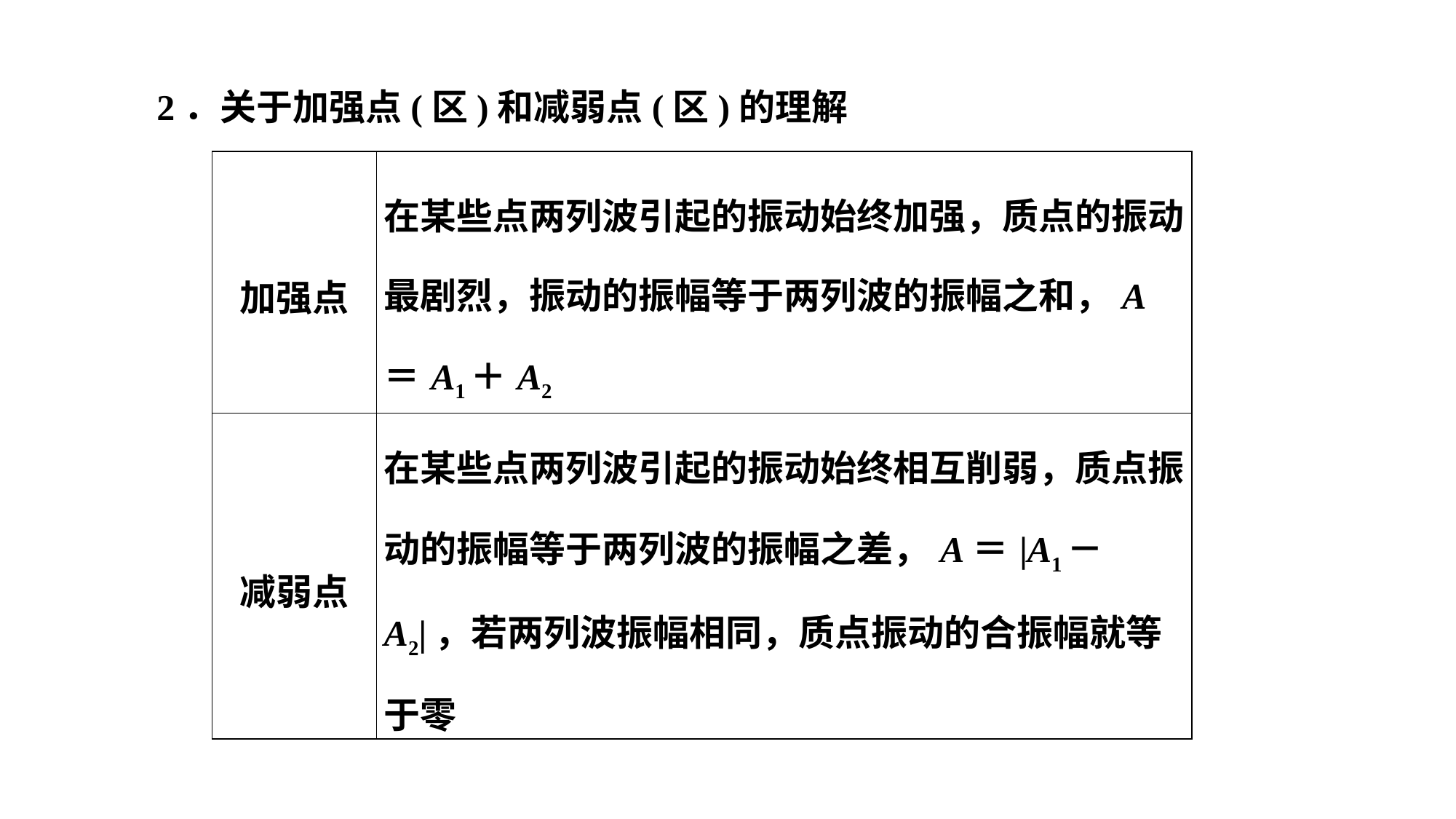

2．关于加强点(区)和减弱点(区)的理解

| 加强点 | 在某些点两列波引起的振动始终加强，质点的振动最剧烈，振动的振幅等于两列波的振幅之和，A＝A1＋A2 |
| --- | --- |
| 减弱点 | 在某些点两列波引起的振动始终相互削弱，质点振动的振幅等于两列波的振幅之差，A＝|A1－A2|，若两列波振幅相同，质点振动的合振幅就等于零 |